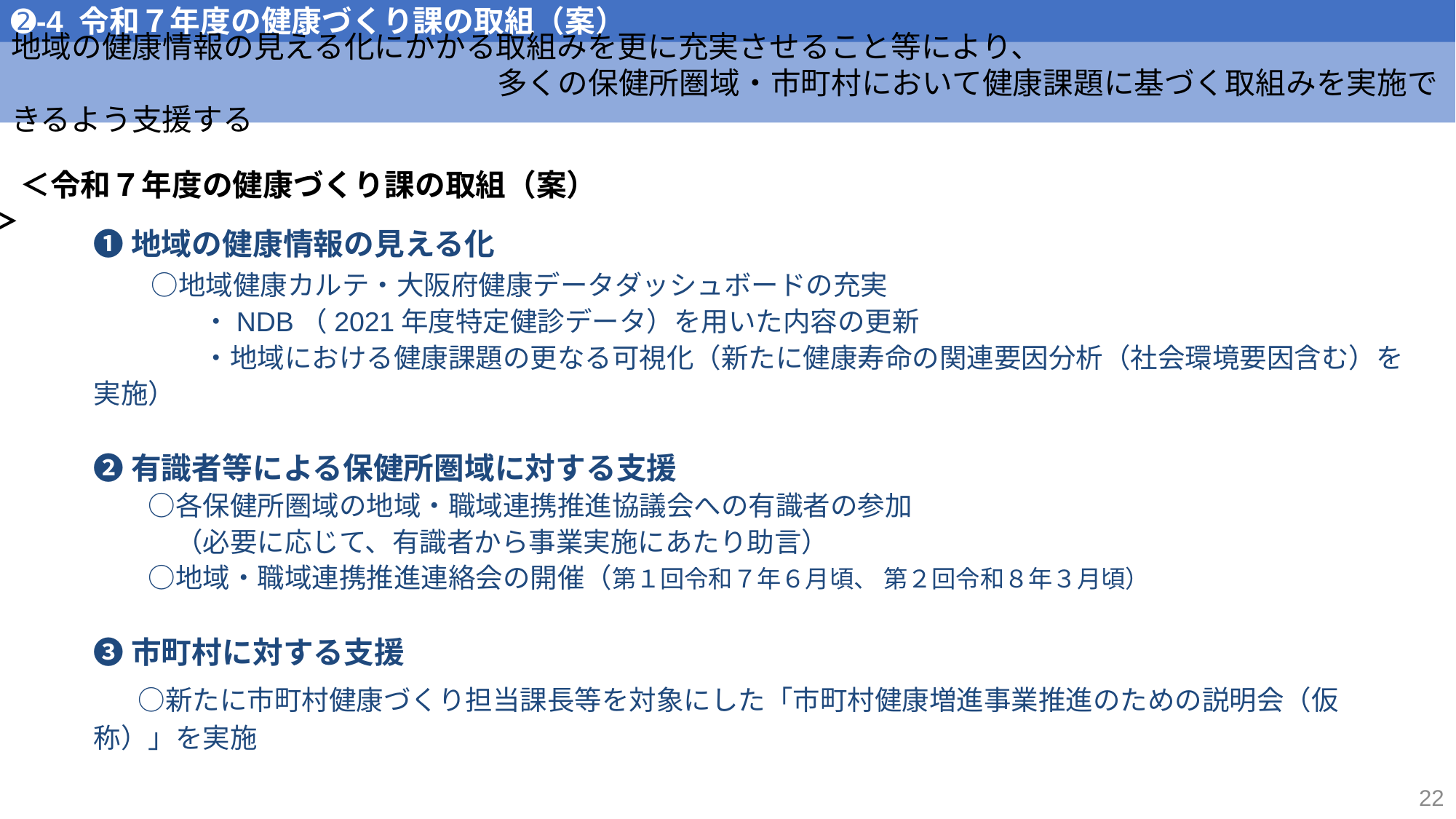

➋-4 令和７年度の健康づくり課の取組（案）
地域の健康情報の見える化にかかる取組みを更に充実させること等により、
　　　　　　　　　　　　　　　　多くの保健所圏域・市町村において健康課題に基づく取組みを実施できるよう支援する
　＜令和７年度の健康づくり課の取組（案） ＞
❶地域の健康情報の見える化
　　○地域健康カルテ・大阪府健康データダッシュボードの充実
　　　　・NDB（2021年度特定健診データ）を用いた内容の更新
　　　　・地域における健康課題の更なる可視化（新たに健康寿命の関連要因分析（社会環境要因含む）を実施）

➋有識者等による保健所圏域に対する支援
　　○各保健所圏域の地域・職域連携推進協議会への有識者の参加
　　　（必要に応じて、有識者から事業実施にあたり助言）
　　○地域・職域連携推進連絡会の開催（第１回令和７年６月頃、 第２回令和８年３月頃）

❸市町村に対する支援
　 ○新たに市町村健康づくり担当課長等を対象にした「市町村健康増進事業推進のための説明会（仮称）」を実施
22